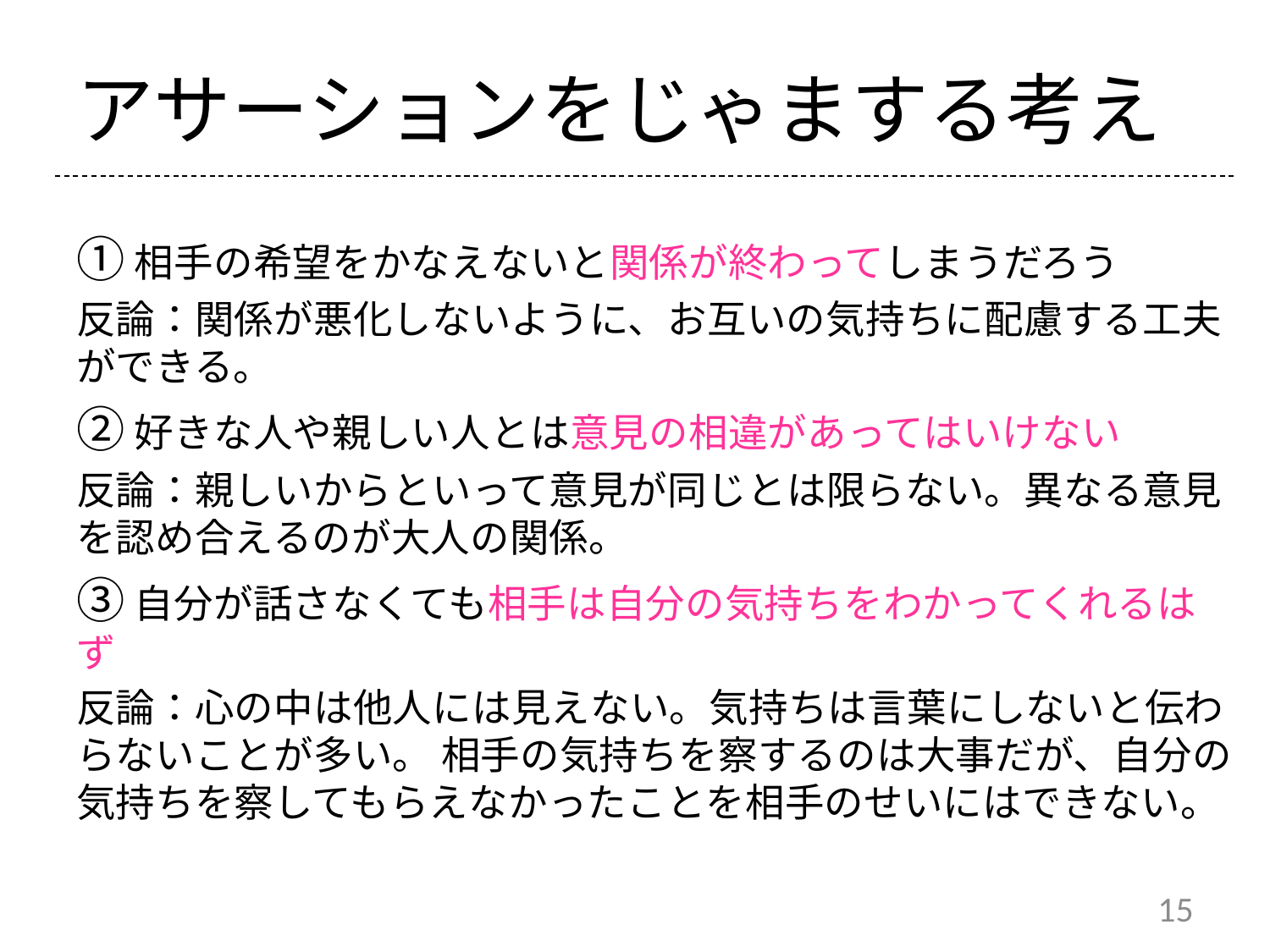

# アサーションをじゃまする考え
①相手の希望をかなえないと関係が終わってしまうだろう
反論：関係が悪化しないように、お互いの気持ちに配慮する工夫ができる。
②好きな人や親しい人とは意見の相違があってはいけない
反論：親しいからといって意見が同じとは限らない。異なる意見を認め合えるのが大人の関係。
③自分が話さなくても相手は自分の気持ちをわかってくれるはず
反論：心の中は他人には見えない。気持ちは言葉にしないと伝わらないことが多い。 相手の気持ちを察するのは大事だが、自分の気持ちを察してもらえなかったことを相手のせいにはできない。

15